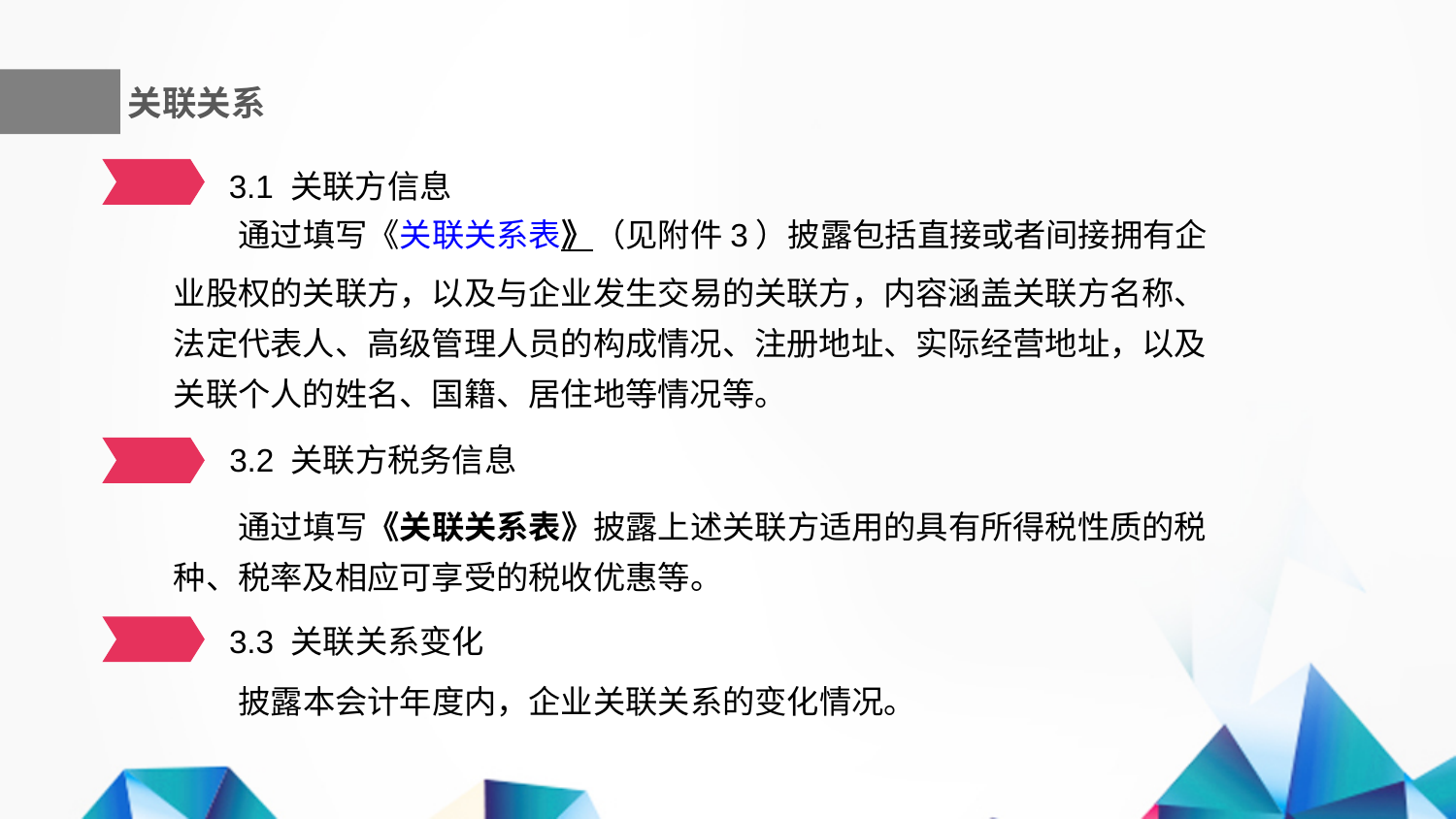

关联关系

3.1 关联方信息
通过填写《关联关系表》（见附件3）披露包括直接或者间接拥有企业股权的关联方，以及与企业发生交易的关联方，内容涵盖关联方名称、法定代表人、高级管理人员的构成情况、注册地址、实际经营地址，以及关联个人的姓名、国籍、居住地等情况等。
3.2 关联方税务信息

通过填写《关联关系表》披露上述关联方适用的具有所得税性质的税种、税率及相应可享受的税收优惠等。
3.3 关联关系变化

披露本会计年度内，企业关联关系的变化情况。